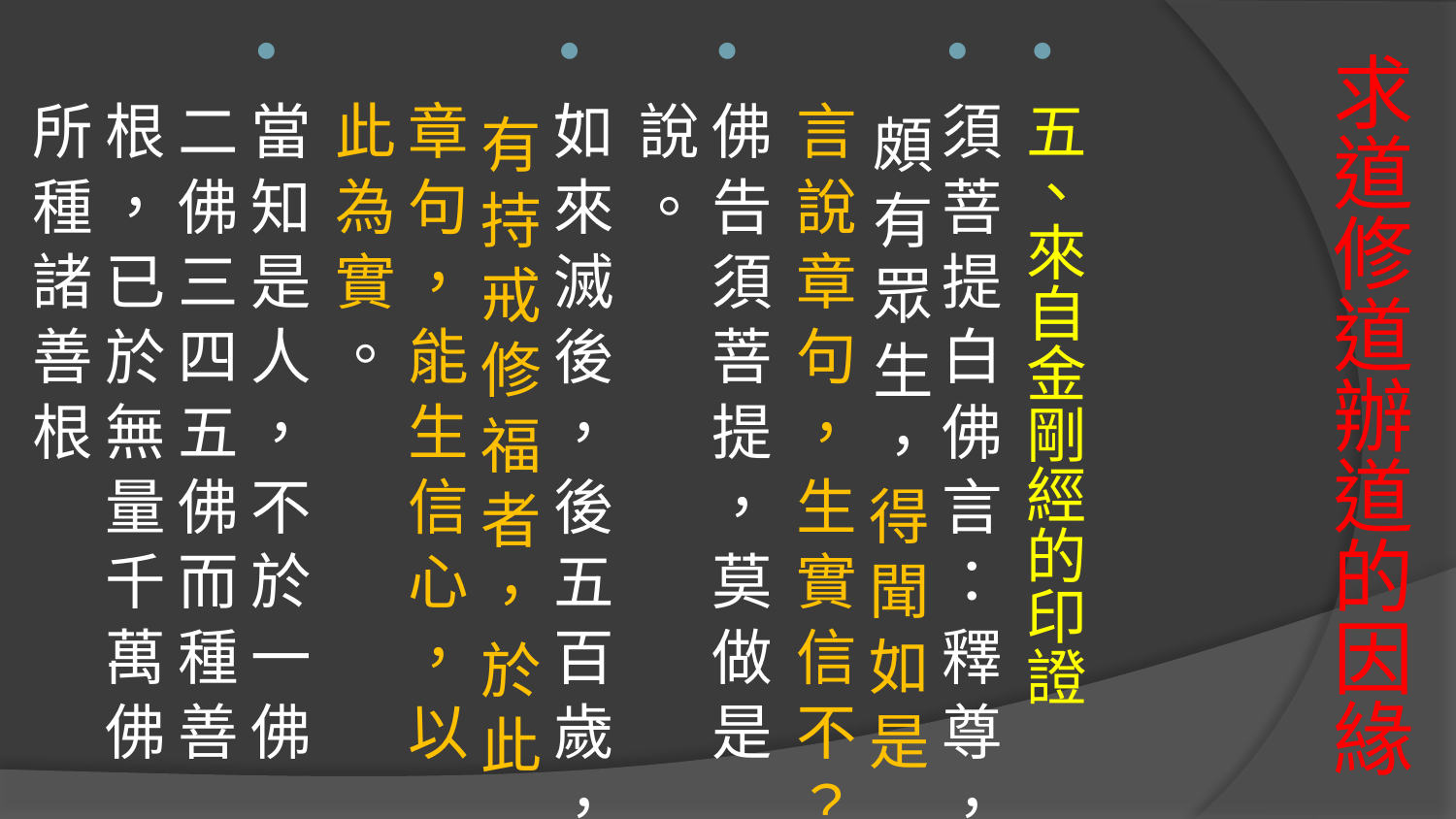

五、來自金剛經的印證
須 菩 提 白 佛 言 ： 釋 尊 ， 頗 有 眾 生 ， 得 聞 如 是 言 說 章 句 ， 生 實 信 不 ？
佛 告 須 菩 提 ， 莫 做 是 說 。
如 來 滅 後 ， 後 五 百 歲 ， 有 持 戒 修 福 者 ， 於 此 章 句 ， 能 生 信 心 ， 以 此 為 實 。
當 知 是 人 ， 不 於 一 佛 二 佛 三 四 五 佛 而 種 善 根 ， 已 於 無 量 千 萬 佛 所 種 諸 善 根
# 求道修道辦道的因緣